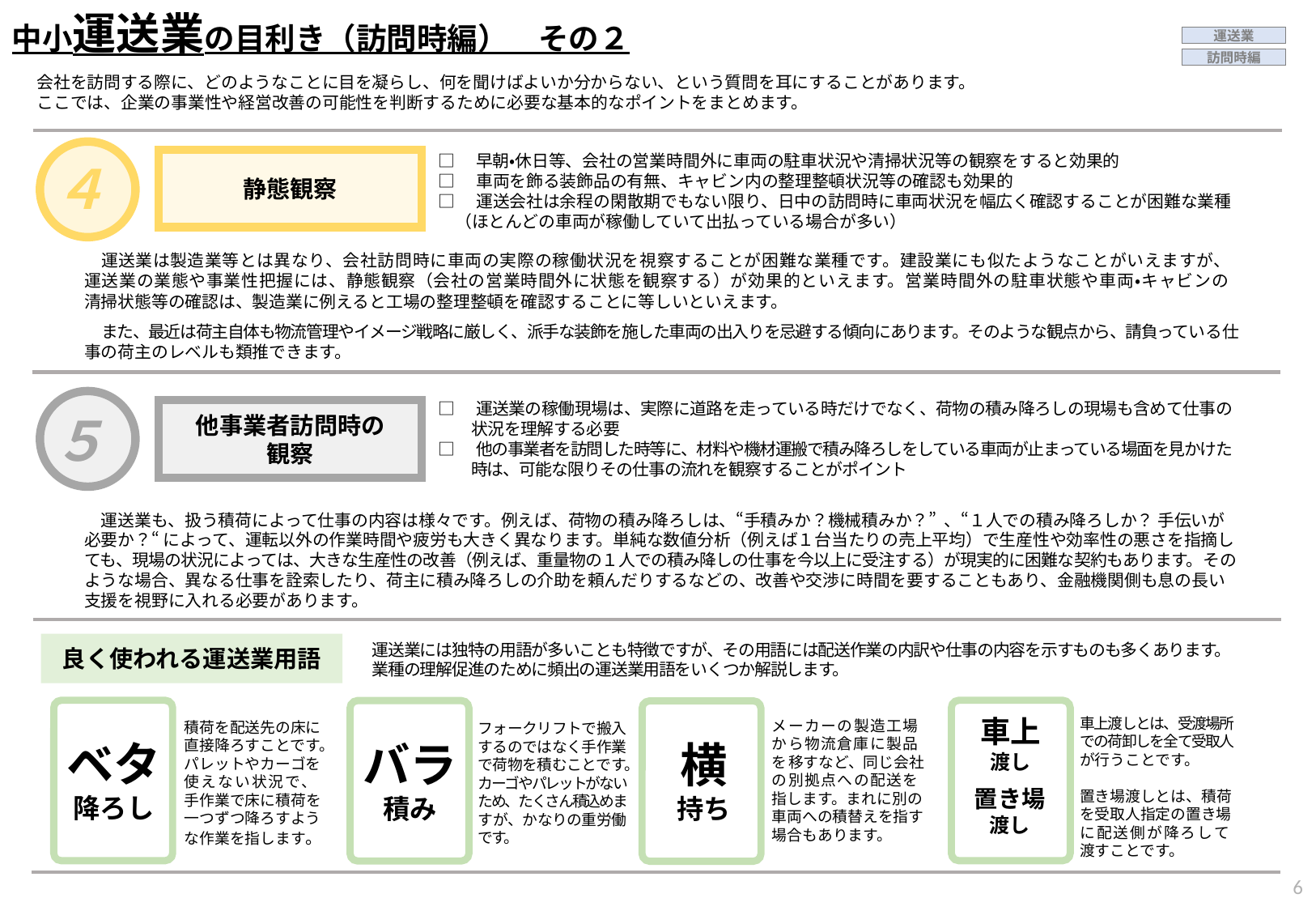

中小運送業の目利き（訪問時編）　その２
運送業
訪問時編
会社を訪問する際に、どのようなことに目を凝らし、何を聞けばよいか分からない、という質問を耳にすることがあります。
ここでは、企業の事業性や経営改善の可能性を判断するために必要な基本的なポイントをまとめます。

４
静態観察
□　早朝・休日等、会社の営業時間外に車両の駐車状況や清掃状況等の観察をすると効果的
□　車両を飾る装飾品の有無、キャビン内の整理整頓状況等の確認も効果的
□　運送会社は余程の閑散期でもない限り、日中の訪問時に車両状況を幅広く確認することが困難な業種
　（ほとんどの車両が稼働していて出払っている場合が多い）
　運送業は製造業等とは異なり、会社訪問時に車両の実際の稼働状況を視察することが困難な業種です。建設業にも似たようなことがいえますが、運送業の業態や事業性把握には、静態観察（会社の営業時間外に状態を観察する）が効果的といえます。営業時間外の駐車状態や車両・キャビンの清掃状態等の確認は、製造業に例えると工場の整理整頓を確認することに等しいといえます。
　また、最近は荷主自体も物流管理やイメージ戦略に厳しく、派手な装飾を施した車両の出入りを忌避する傾向にあります。そのような観点から、請負っている仕事の荷主のレベルも類推できます。

５
他事業者訪問時の
観察
□　運送業の稼働現場は、実際に道路を走っている時だけでなく、荷物の積み降ろしの現場も含めて仕事の
　　状況を理解する必要
□　他の事業者を訪問した時等に、材料や機材運搬で積み降ろしをしている車両が止まっている場面を見かけた
　　時は、可能な限りその仕事の流れを観察することがポイント
　運送業も、扱う積荷によって仕事の内容は様々です。例えば、荷物の積み降ろしは、“手積みか？機械積みか？”  、“１人での積み降ろしか？ 手伝いが必要か？“ によって、運転以外の作業時間や疲労も大きく異なります。単純な数値分析（例えば１台当たりの売上平均）で生産性や効率性の悪さを指摘しても、現場の状況によっては、大きな生産性の改善（例えば、重量物の１人での積み降しの仕事を今以上に受注する）が現実的に困難な契約もあります。そのような場合、異なる仕事を詮索したり、荷主に積み降ろしの介助を頼んだりするなどの、改善や交渉に時間を要することもあり、金融機関側も息の長い支援を視野に入れる必要があります。
運送業には独特の用語が多いことも特徴ですが、その用語には配送作業の内訳や仕事の内容を示すものも多くあります。業種の理解促進のために頻出の運送業用語をいくつか解説します。
良く使われる運送業用語

車上
渡し
車上渡しとは、受渡場所での荷卸しを全て受取人が行うことです。

置き場渡しとは、積荷を受取人指定の置き場に配送側が降ろして渡すことです。
メーカーの製造工場から物流倉庫に製品を移すなど、同じ会社の別拠点への配送を指します。まれに別の車両への積替えを指す場合もあります。
積荷を配送先の床に直接降ろすことです。
パレットやカーゴを使えない状況で、手作業で床に積荷を一つずつ降ろすような作業を指します。
フォークリフトで搬入するのではなく手作業で荷物を積むことです。カーゴやパレットがないため、たくさん積込めますが、かなりの重労働です。
ベタ
降ろし
バラ
積み
横
持ち
置き場
渡し
6